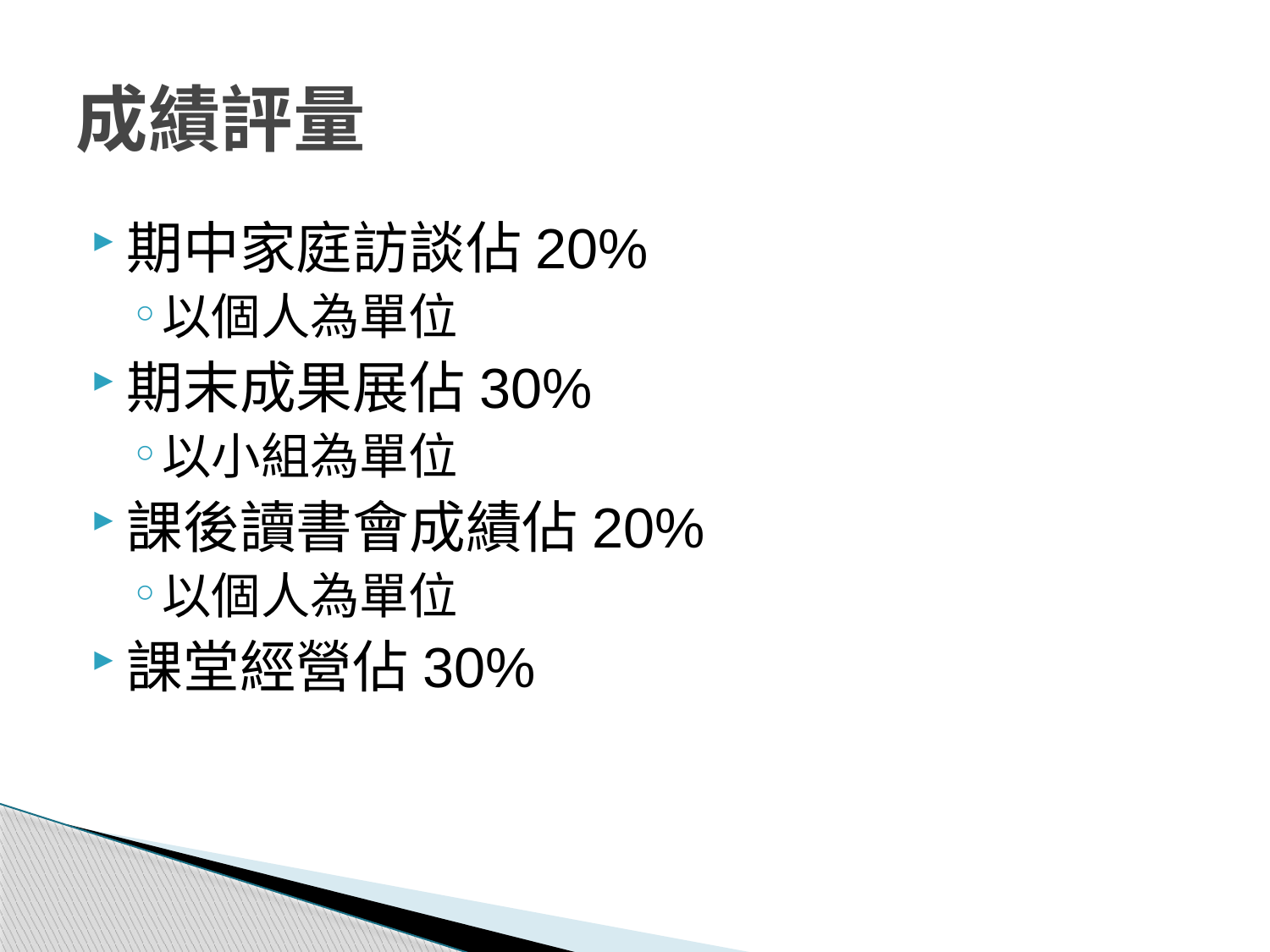

# 成績評量
期中家庭訪談佔20%
以個人為單位
期末成果展佔30%
以小組為單位
課後讀書會成績佔20%
以個人為單位
課堂經營佔30%